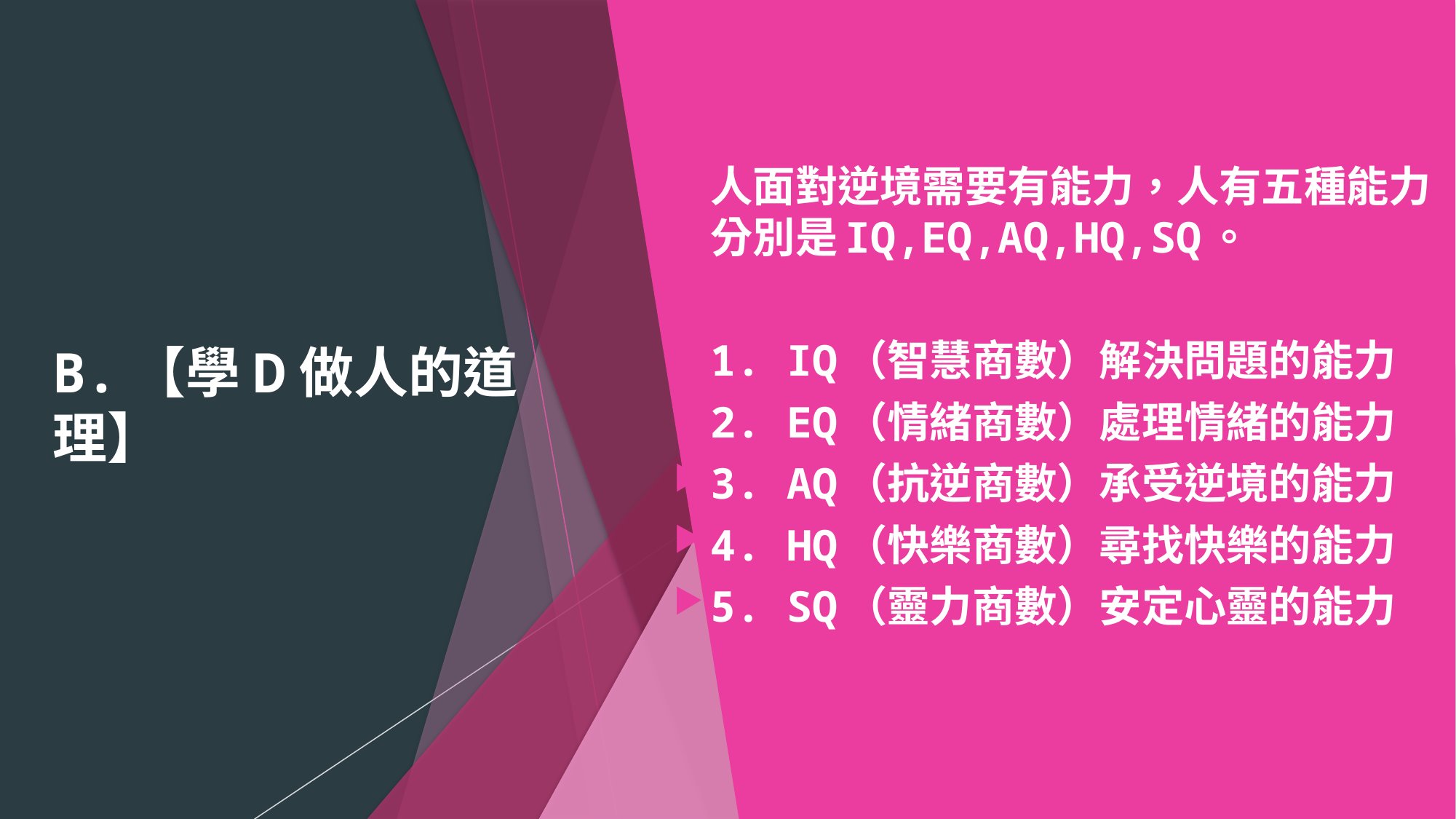

# B.【學D做人的道理】
人面對逆境需要有能力，人有五種能力分別是IQ,EQ,AQ,HQ,SQ。

1. IQ（智慧商數）解決問題的能力
2. EQ（情緒商數）處理情緒的能力
3. AQ（抗逆商數）承受逆境的能力
4. HQ（快樂商數）尋找快樂的能力
5. SQ（靈力商數）安定心靈的能力